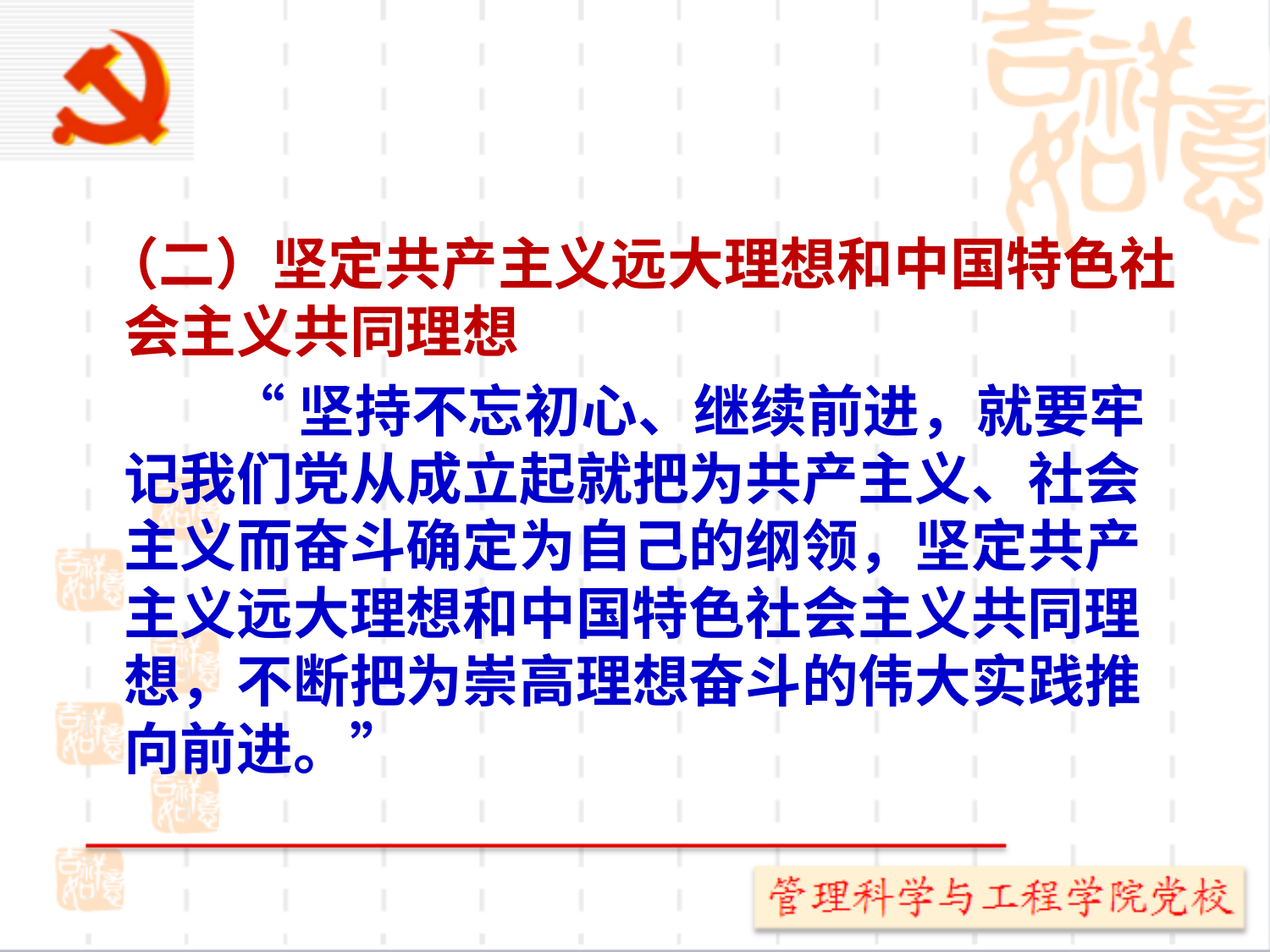

#
 （二）坚定共产主义远大理想和中国特色社会主义共同理想
            “坚持不忘初心、继续前进，就要牢记我们党从成立起就把为共产主义、社会主义而奋斗确定为自己的纲领，坚定共产主义远大理想和中国特色社会主义共同理想，不断把为崇高理想奋斗的伟大实践推向前进。”